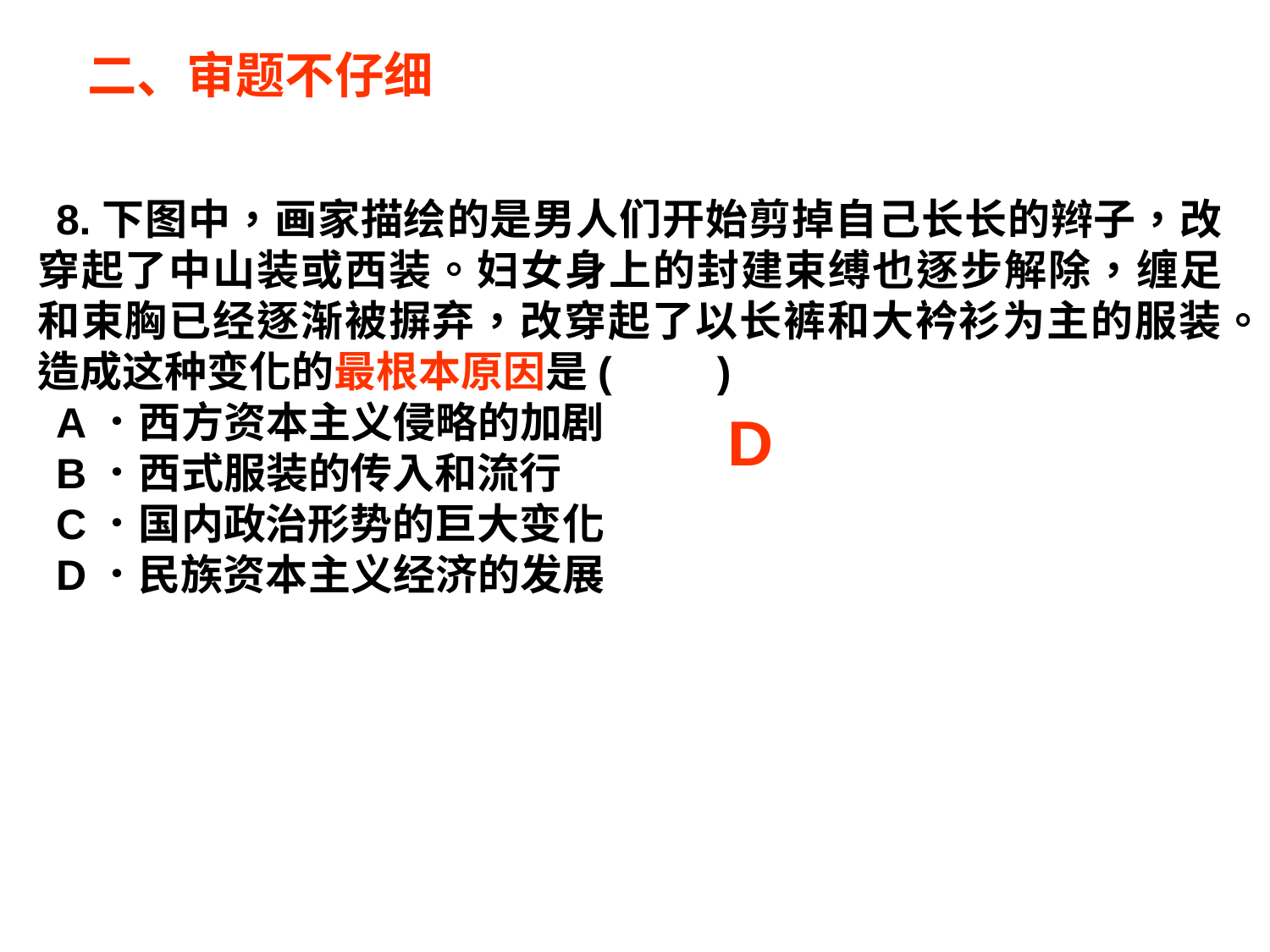

二、审题不仔细
#
8.下图中，画家描绘的是男人们开始剪掉自己长长的辫子，改穿起了中山装或西装。妇女身上的封建束缚也逐步解除，缠足和束胸已经逐渐被摒弃，改穿起了以长裤和大衿衫为主的服装。造成这种变化的最根本原因是(　　)
A．西方资本主义侵略的加剧
B．西式服装的传入和流行
C．国内政治形势的巨大变化
D．民族资本主义经济的发展
D